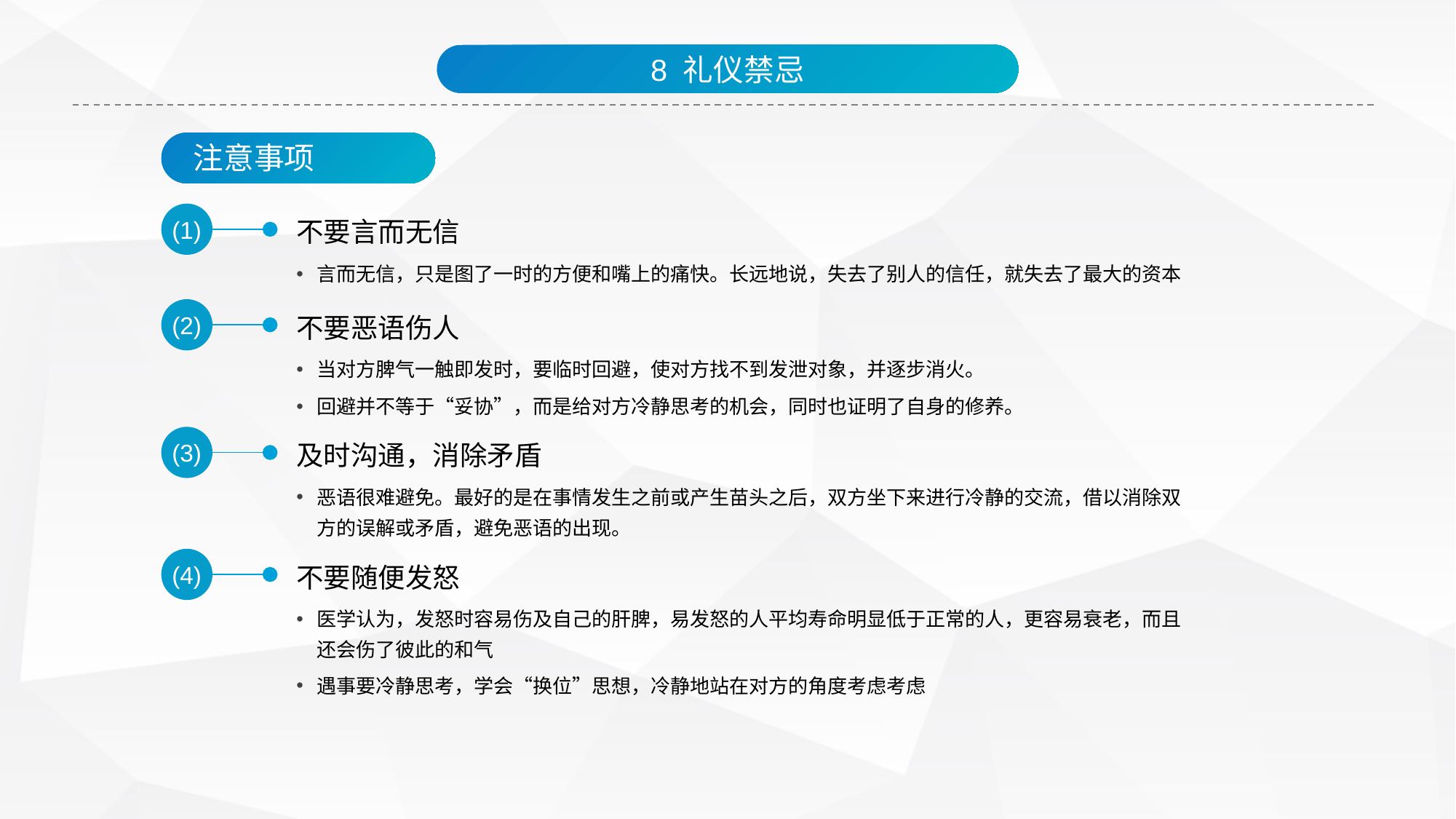

8 礼仪禁忌

注意事项
不要言而无信
(1)
言而无信，只是图了一时的方便和嘴上的痛快。长远地说，失去了别人的信任，就失去了最大的资本
不要恶语伤人
(2)
当对方脾气一触即发时，要临时回避，使对方找不到发泄对象，并逐步消火。
回避并不等于“妥协”，而是给对方冷静思考的机会，同时也证明了自身的修养。
及时沟通，消除矛盾
(3)
恶语很难避免。最好的是在事情发生之前或产生苗头之后，双方坐下来进行冷静的交流，借以消除双方的误解或矛盾，避免恶语的出现。
不要随便发怒
(4)
医学认为，发怒时容易伤及自己的肝脾，易发怒的人平均寿命明显低于正常的人，更容易衰老，而且还会伤了彼此的和气
遇事要冷静思考，学会“换位”思想，冷静地站在对方的角度考虑考虑